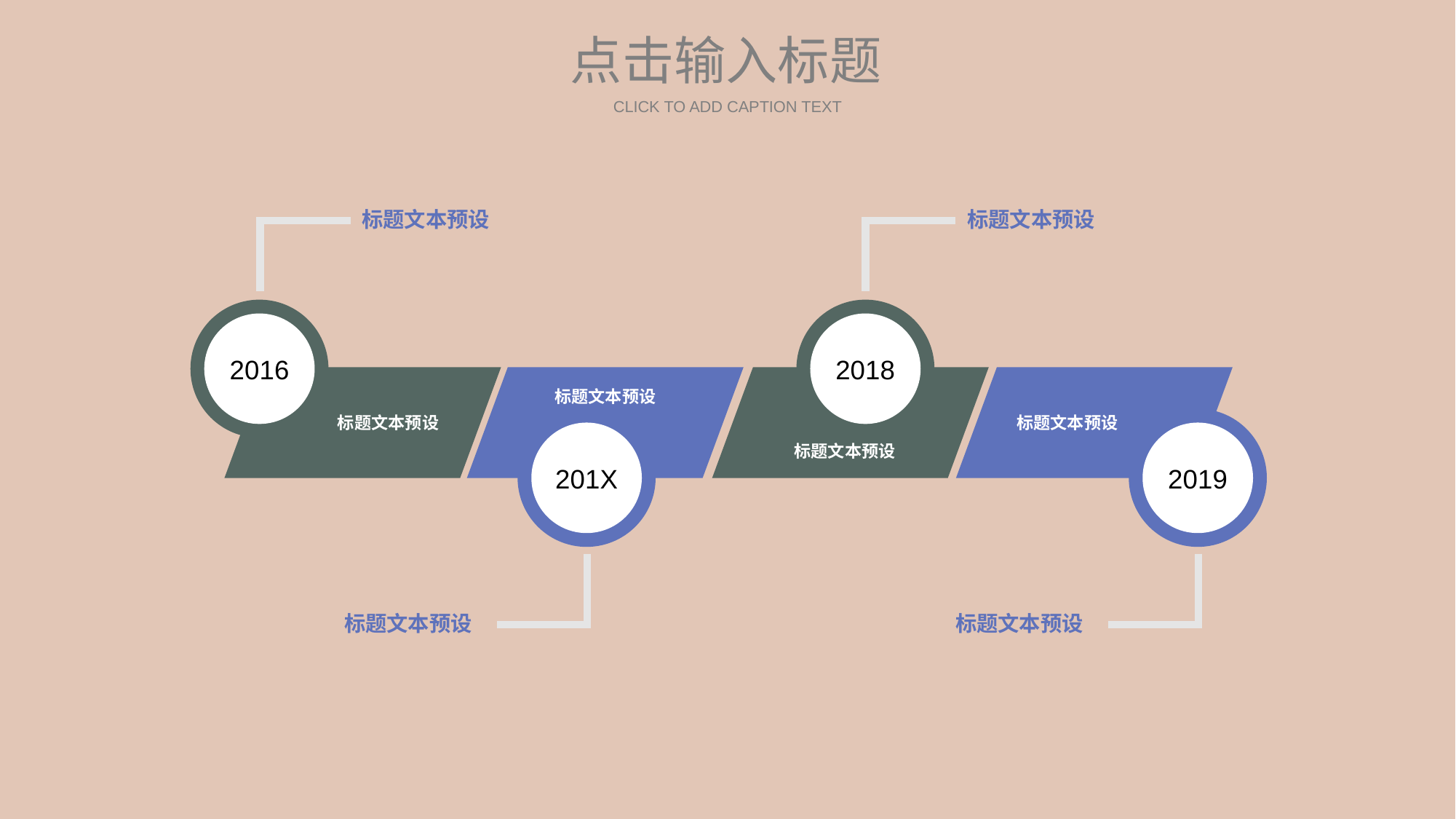

点击输入标题
CLICK TO ADD CAPTION TEXT
标题文本预设
标题文本预设

2016
2018

标题文本预设

标题文本预设
标题文本预设
201X
2019
标题文本预设

标题文本预设
标题文本预设